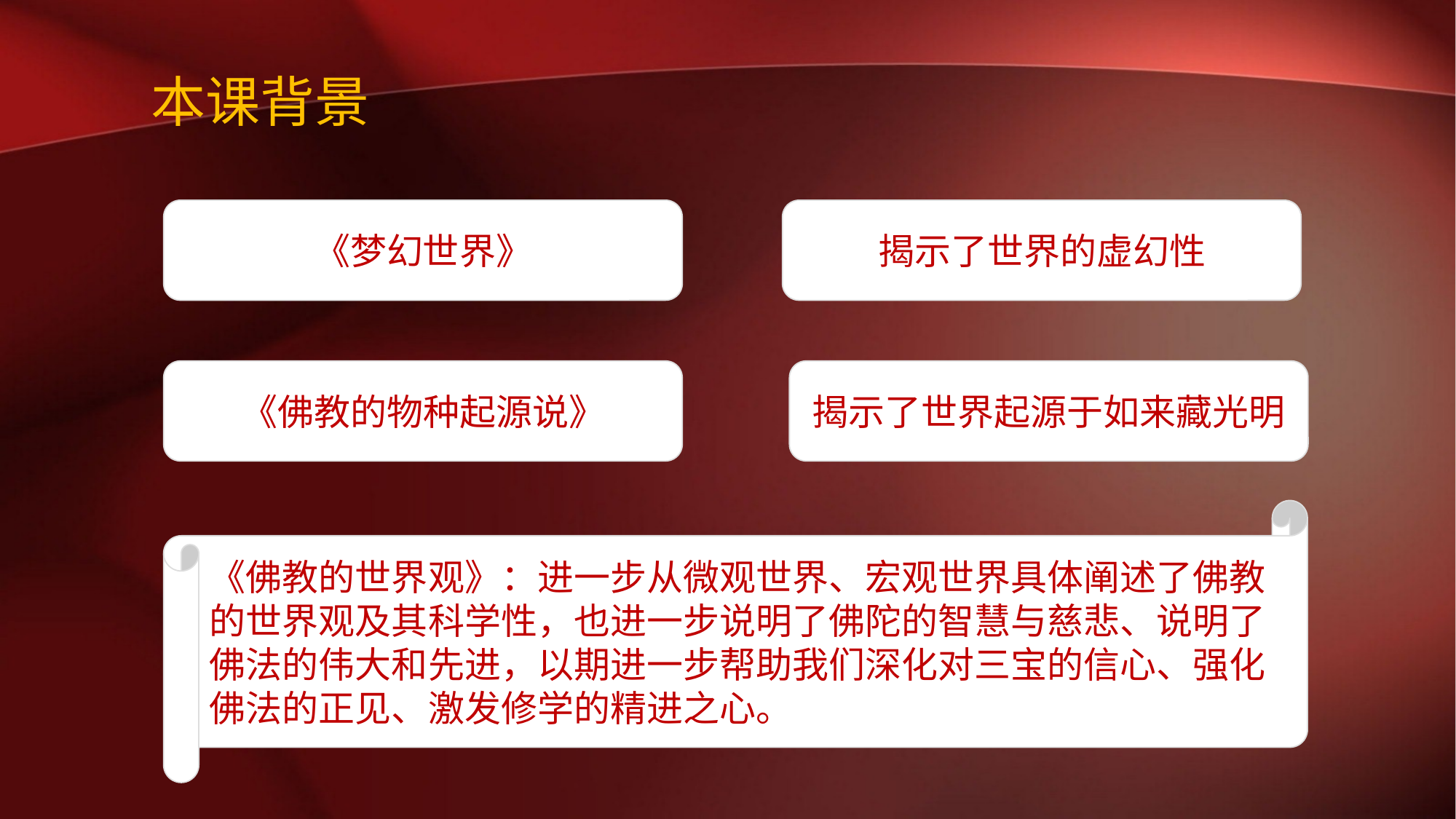

# 本课背景
《梦幻世界》
揭示了世界的虚幻性
《佛教的物种起源说》
揭示了世界起源于如来藏光明
《佛教的世界观》：进一步从微观世界、宏观世界具体阐述了佛教的世界观及其科学性，也进一步说明了佛陀的智慧与慈悲、说明了佛法的伟大和先进，以期进一步帮助我们深化对三宝的信心、强化佛法的正见、激发修学的精进之心。